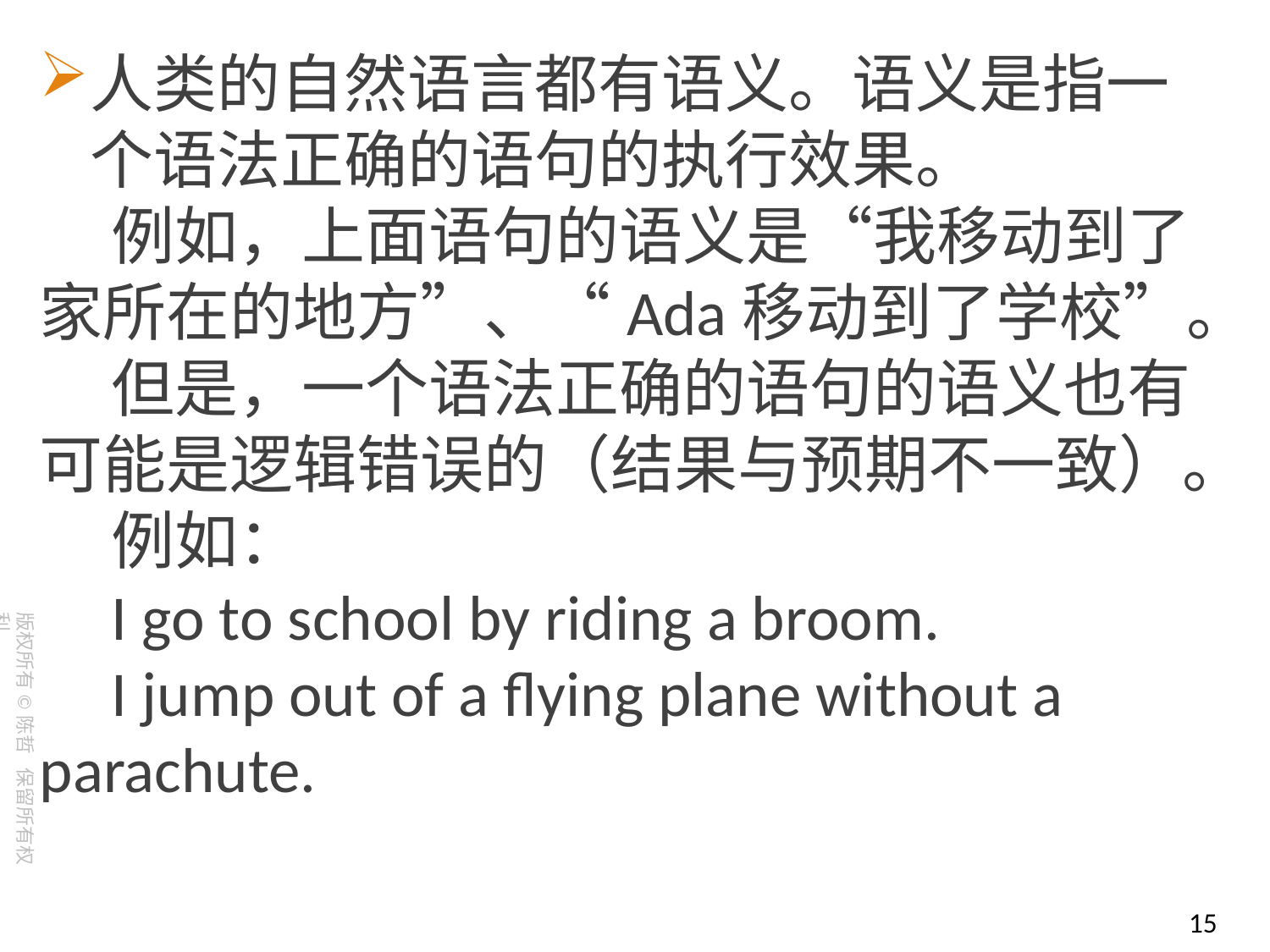

人类的自然语言都有语义。语义是指一个语法正确的语句的执行效果。
    例如，上面语句的语义是“我移动到了家所在的地方”、“Ada移动到了学校”。
    但是，一个语法正确的语句的语义也有可能是逻辑错误的（结果与预期不一致）。
    例如：
     I go to school by riding a broom.
     I jump out of a flying plane without a parachute.

15